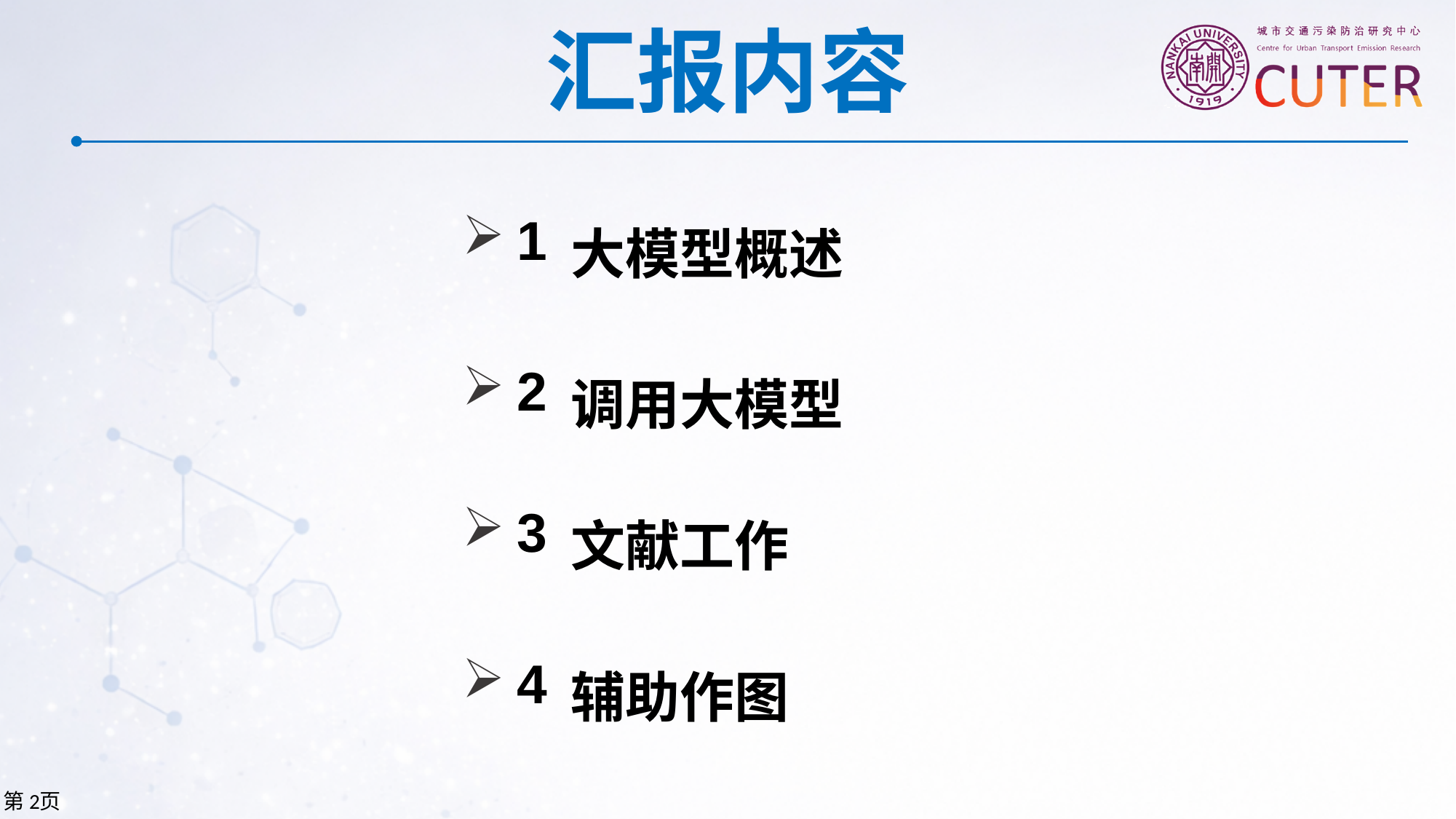

汇报内容

| 1 | 大模型概述 |
| --- | --- |
| 2 | 调用大模型 |
| 3 | 文献工作 |
| 4 | 辅助作图 |
第2页